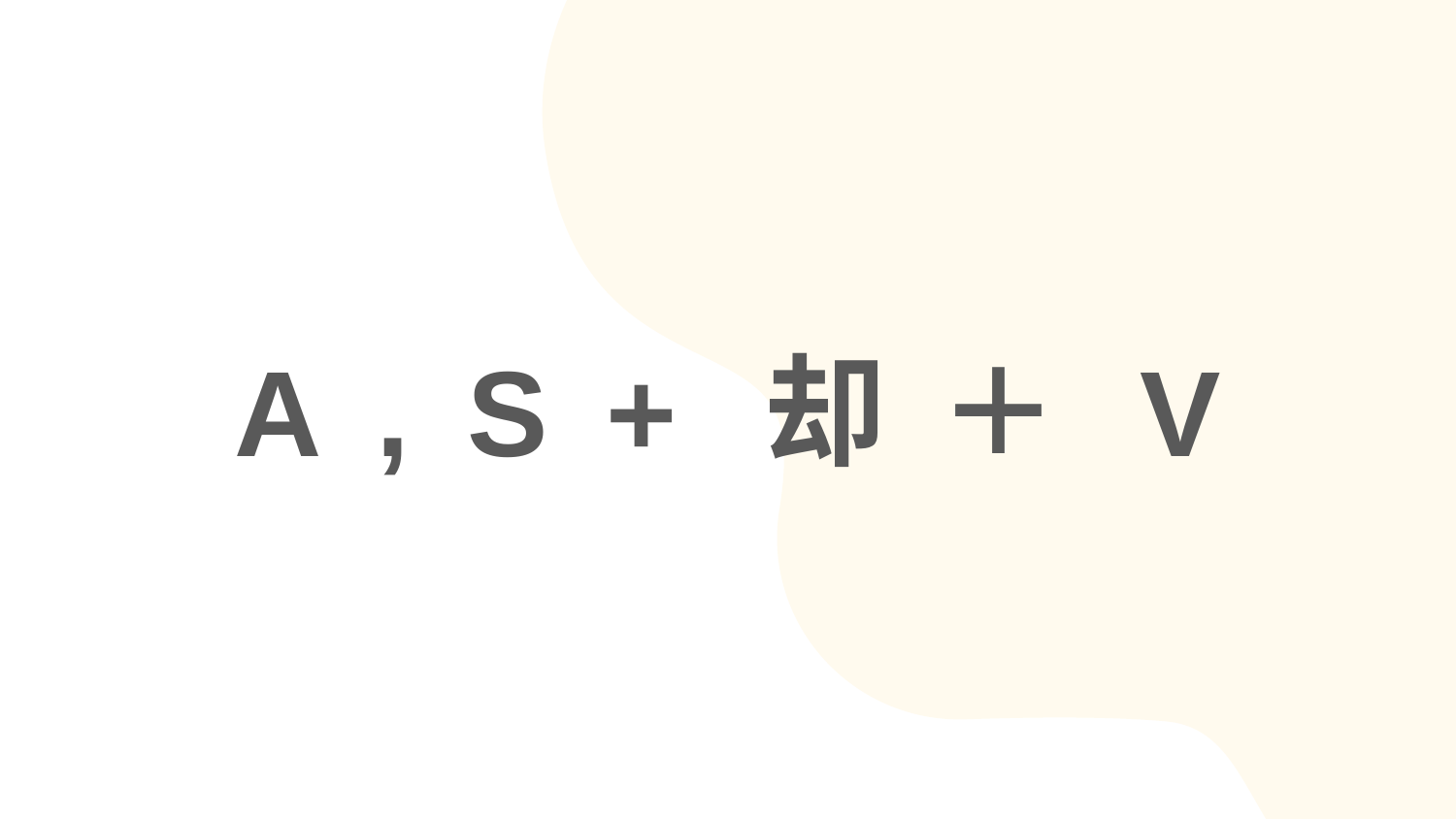

A , S + 却 ＋ V